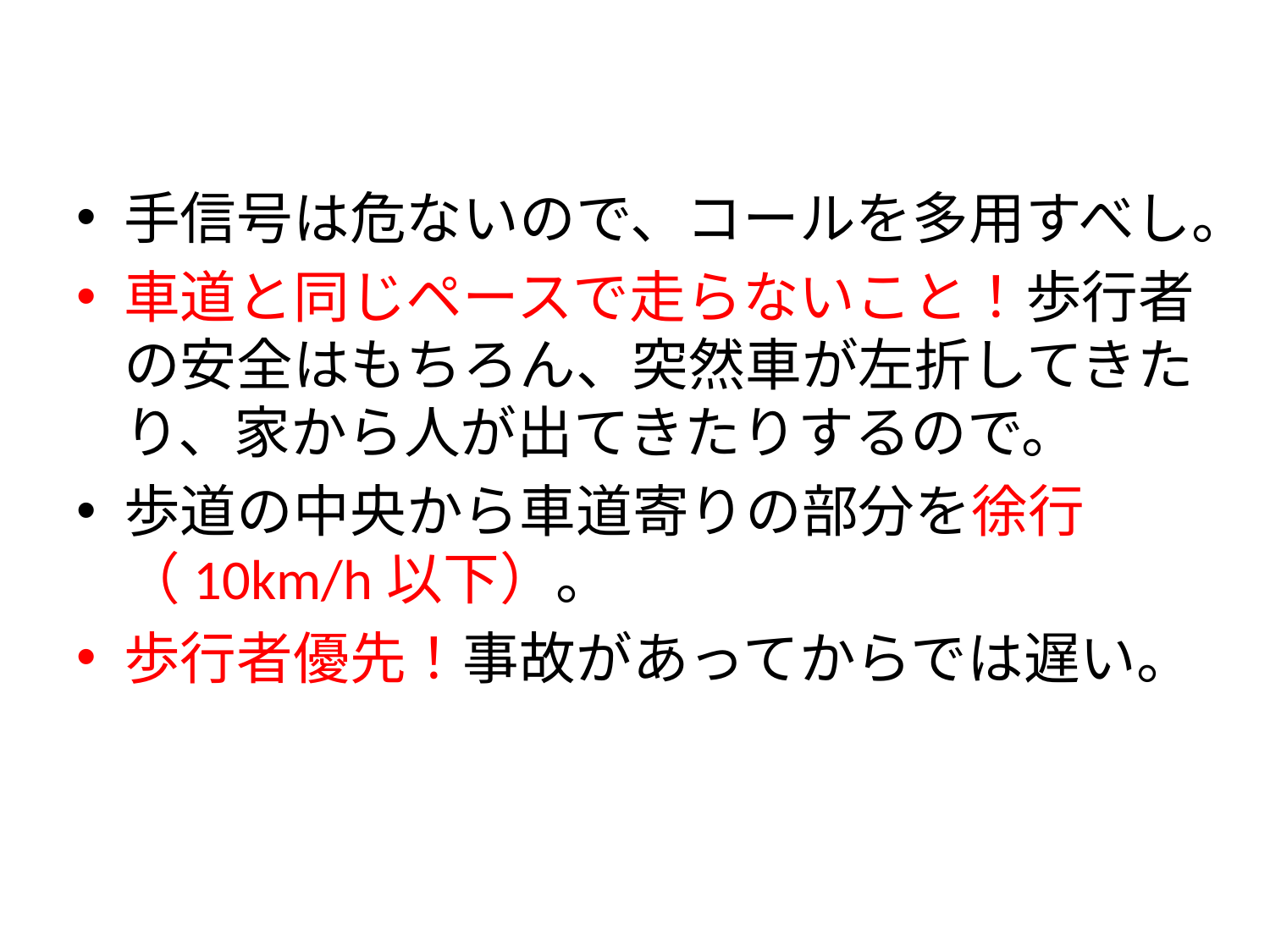

#
手信号は危ないので、コールを多用すべし。
車道と同じペースで走らないこと！歩行者の安全はもちろん、突然車が左折してきたり、家から人が出てきたりするので。
歩道の中央から車道寄りの部分を徐行（10km/h以下）。
歩行者優先！事故があってからでは遅い。